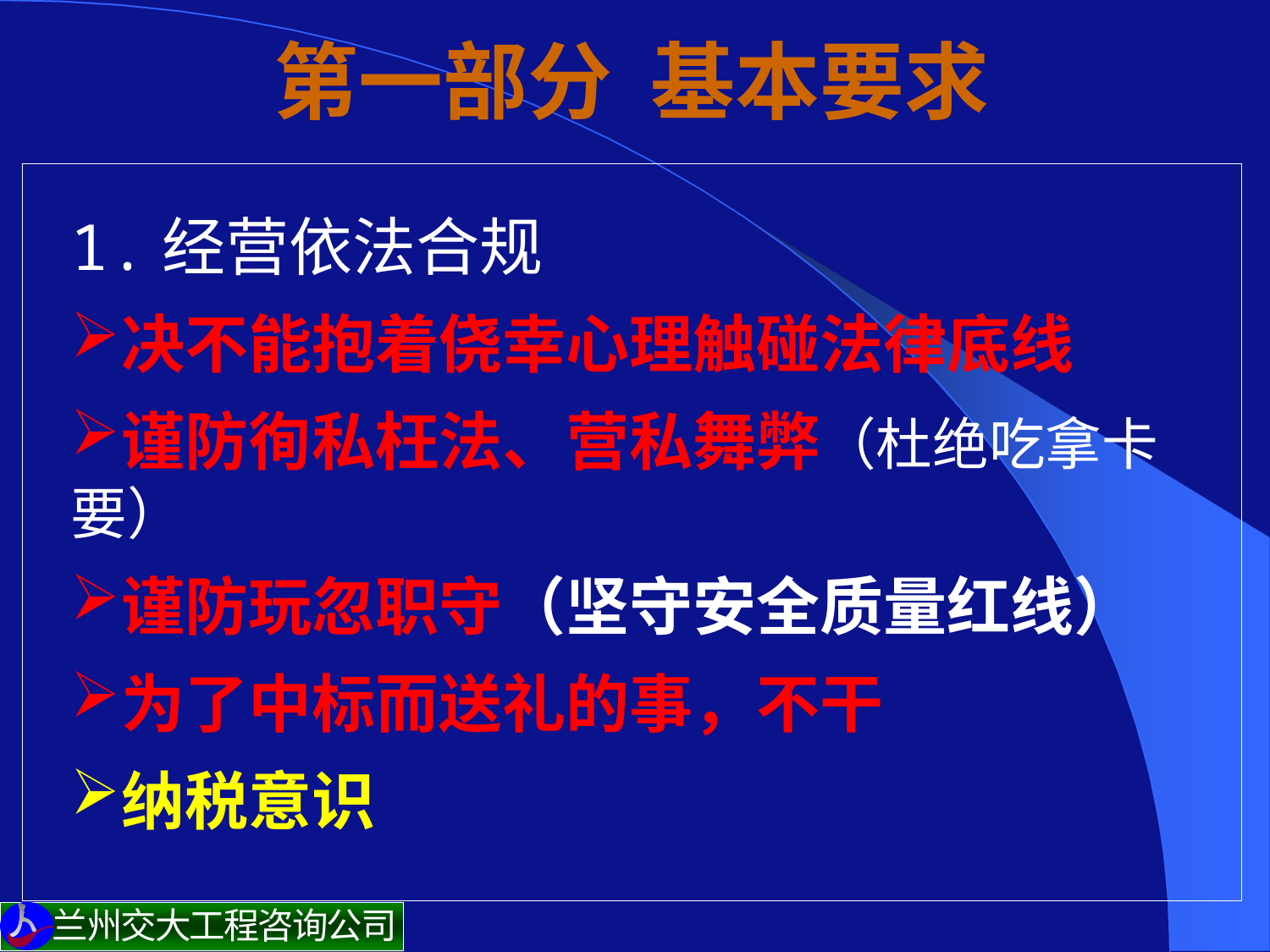

# 第一部分  基本要求
 1.经营依法合规
决不能抱着侥幸心理触碰法律底线
谨防徇私枉法、营私舞弊（杜绝吃拿卡要）
谨防玩忽职守（坚守安全质量红线）
为了中标而送礼的事，不干
纳税意识